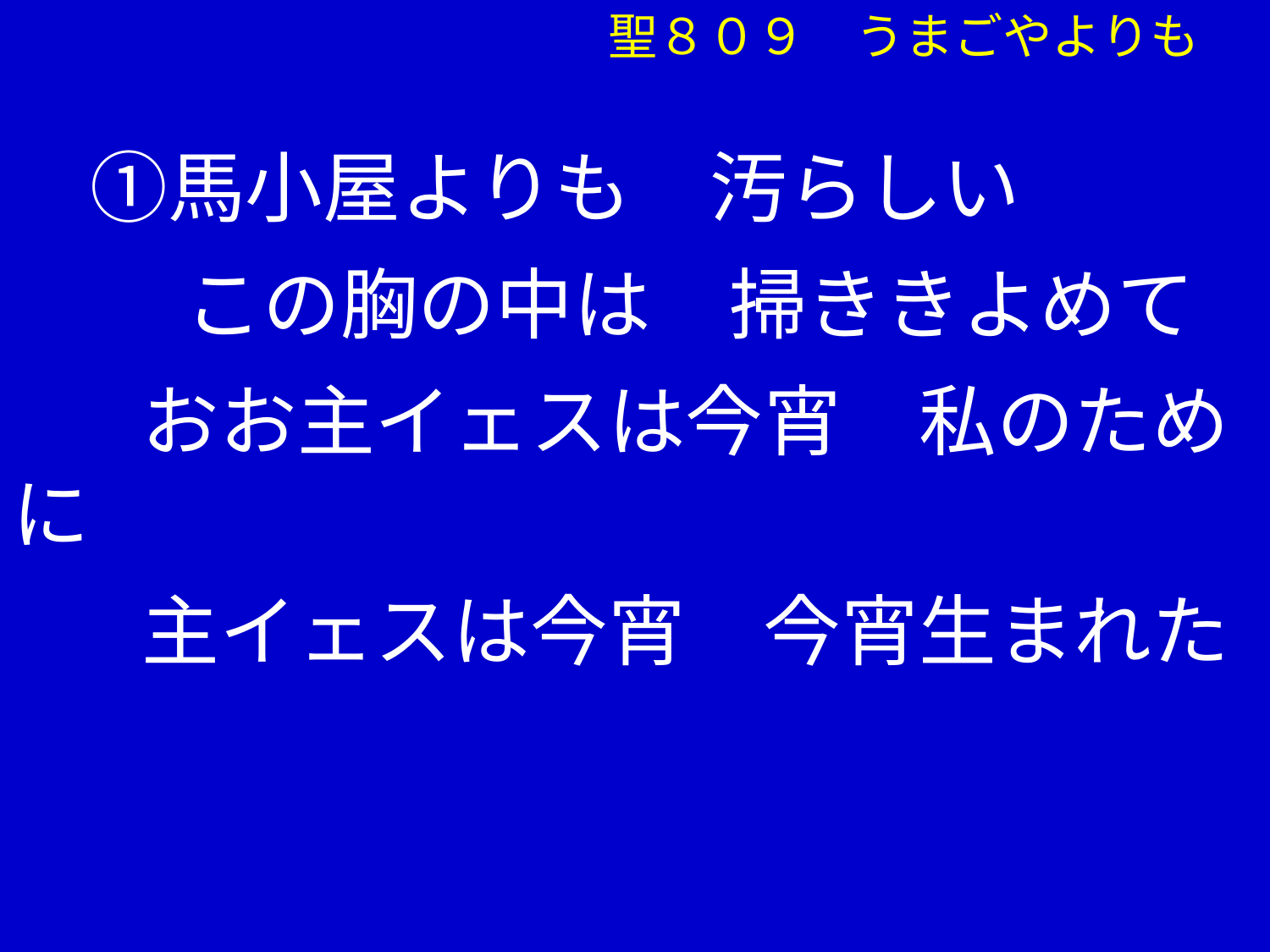

聖８０９　うまごやよりも
　①馬小屋よりも　汚らしい
　　 この胸の中は　掃ききよめて
　   おお主イェスは今宵　私のために
　   主イェスは今宵　今宵生まれた